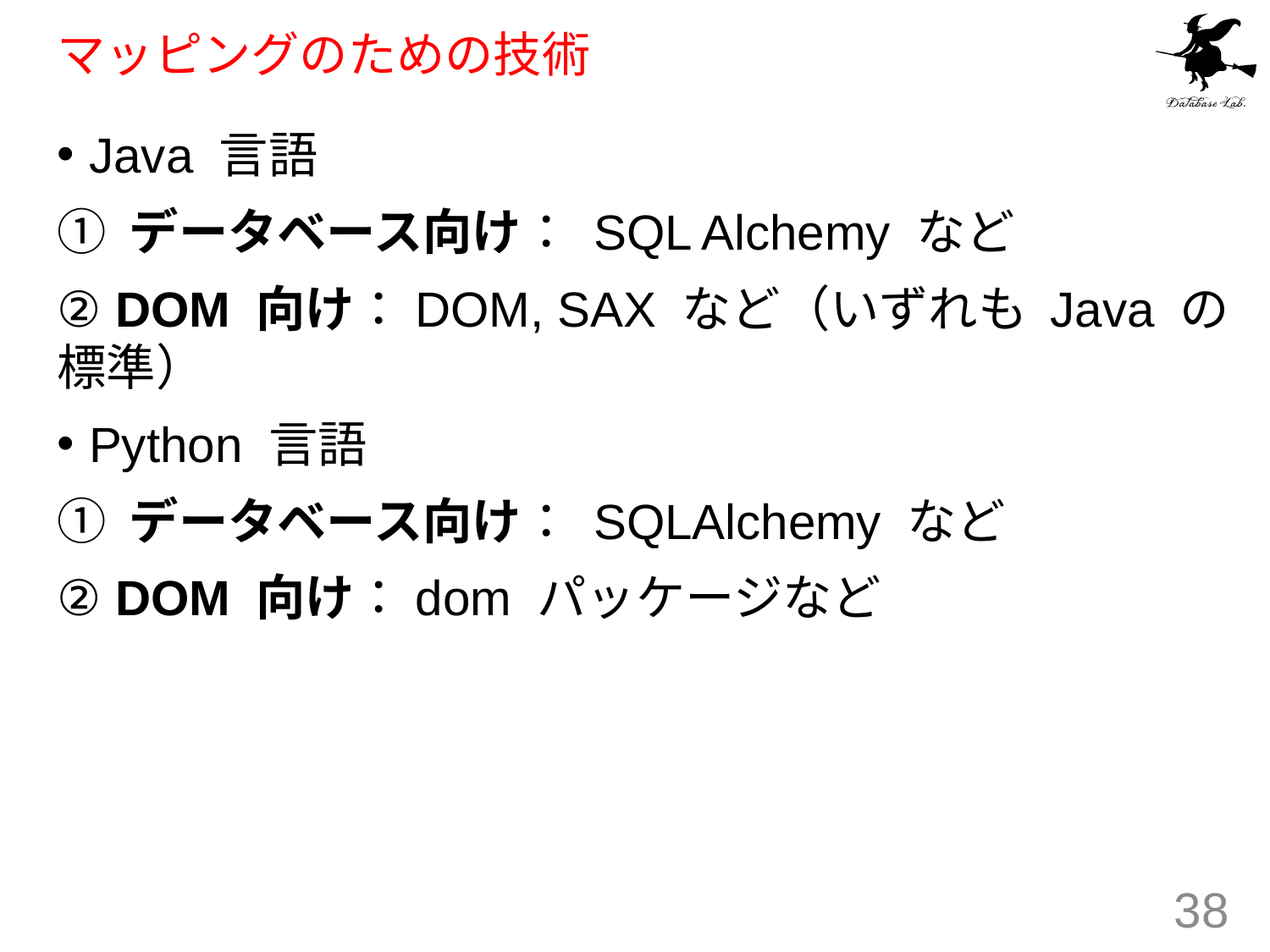

# マッピングのための技術
Java 言語
① データベース向け： SQL Alchemy など
② DOM 向け：DOM, SAX など（いずれも Java の標準）
Python 言語
① データベース向け： SQLAlchemy など
② DOM 向け：dom パッケージなど

38